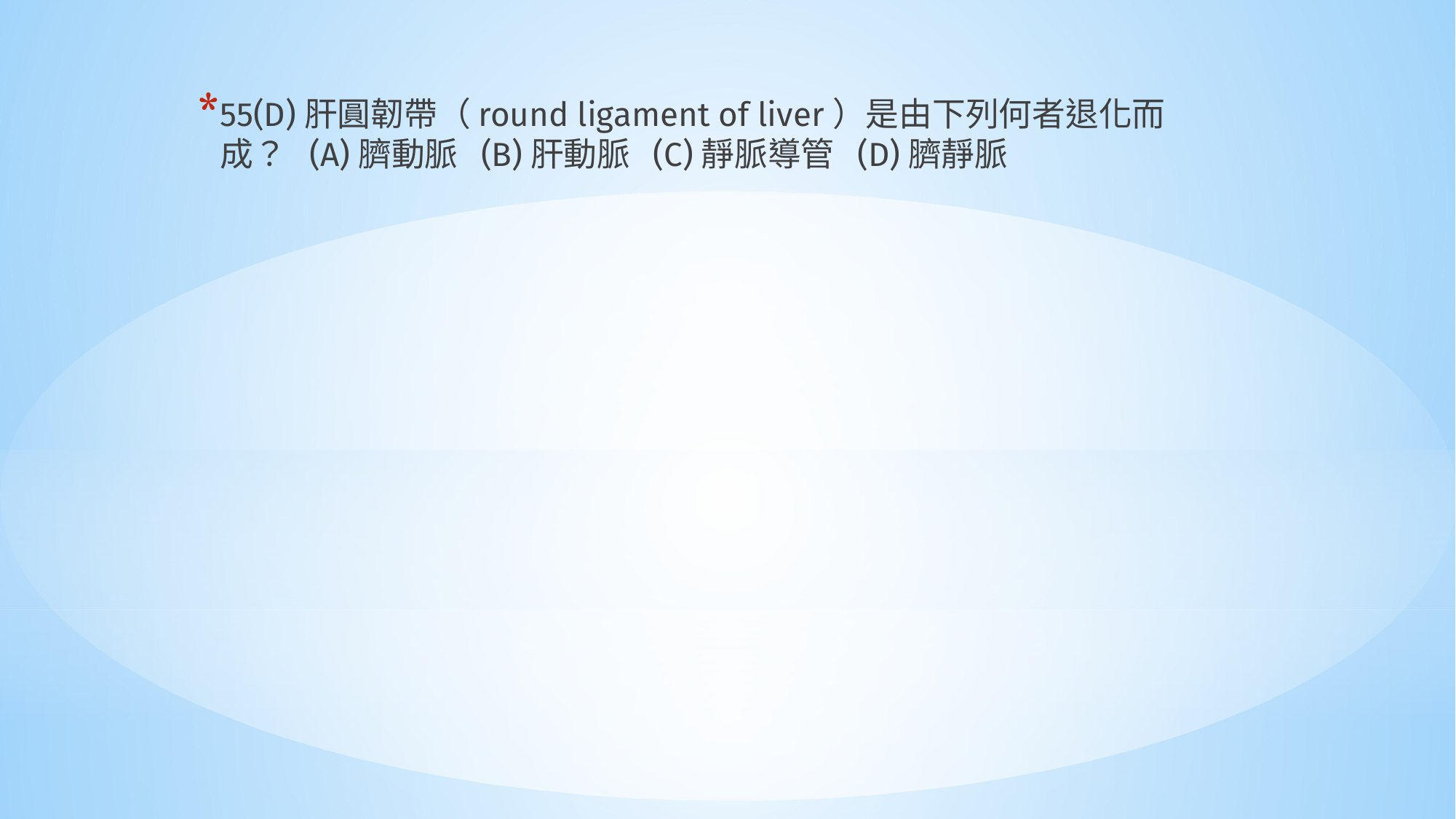

55(D)肝圓韌帶（round ligament of liver）是由下列何者退化而成？  (A)臍動脈  (B)肝動脈  (C)靜脈導管  (D)臍靜脈
#